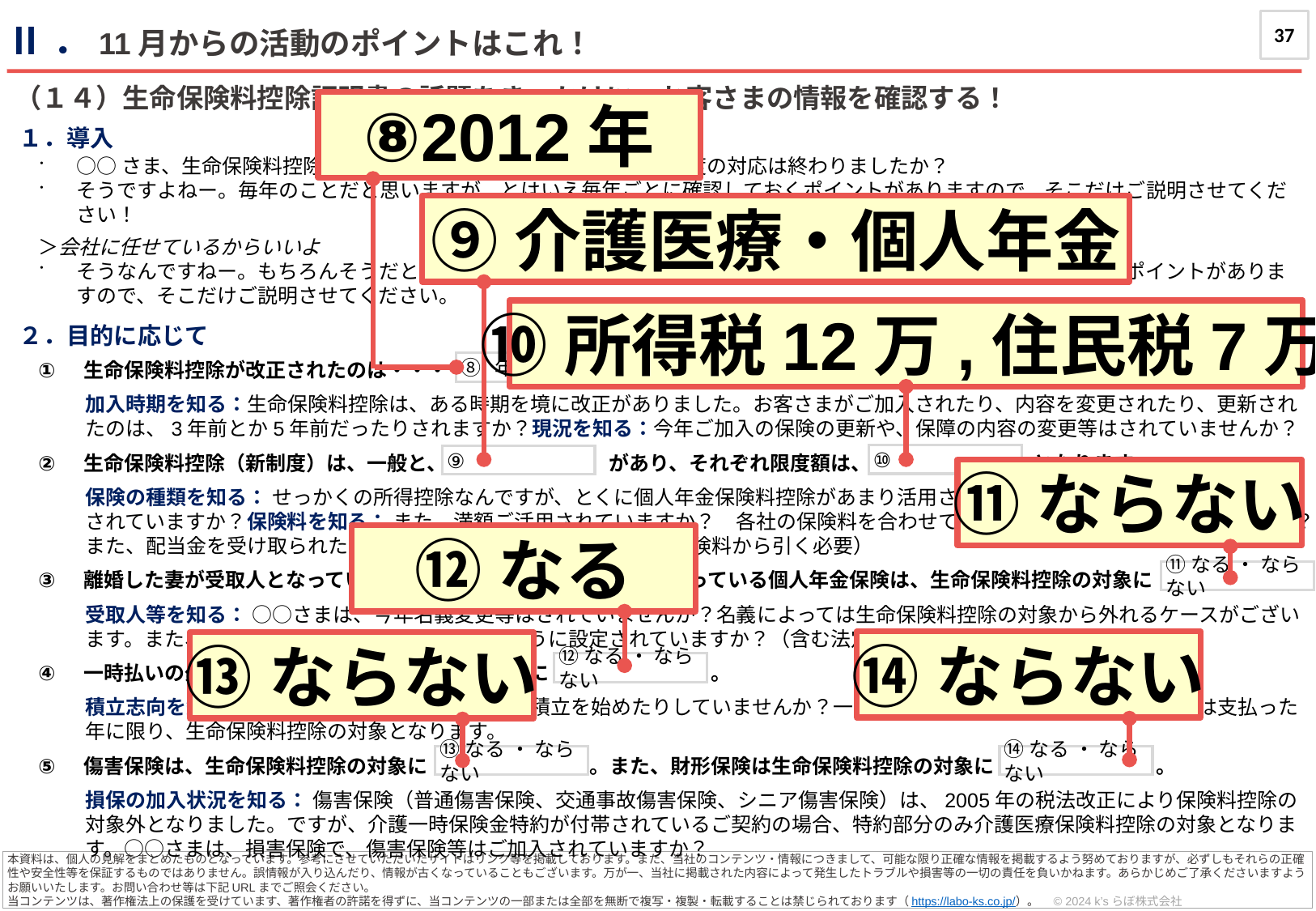

37
Ⅱ．11月からの活動のポイントはこれ！
（１４）生命保険料控除証明書の話題をきっかけに、お客さまの情報を確認する！
⑧2012年
１．導入
○○さま、生命保険料控除証明書がお手元に届く時期ですが、今年度の対応は終わりましたか？
そうですよねー。毎年のことだと思いますが、とはいえ毎年ごとに確認しておくポイントがありますので、そこだけご説明させてください！

＞会社に任せているからいいよ
そうなんですねー。もちろんそうだと思いますが、会社に提出（報告）を忘れがちな点や、毎年ごとに確認しておくポイントがありますので、そこだけご説明させてください。
⑨介護医療・個人年金
⑩所得税12万,住民税7万
２．目的に応じて
生命保険料控除が改正されたのは・・・　　　　　　。

加入時期を知る：生命保険料控除は、ある時期を境に改正がありました。お客さまがご加入されたり、内容を変更されたり、更新されたのは、3年前とか5年前だったりされますか？現況を知る：今年ご加入の保険の更新や、保障の内容の変更等はされていませんか？

生命保険料控除（新制度）は、一般と、　　　　　　　　があり、それぞれ限度額は、　　　　　　　　となります。

保険の種類を知る： せっかくの所得控除なんですが、とくに個人年金保険料控除があまり活用されていないんです。○○さまはご活用されていますか？保険料を知る： また、満額ご活用されていますか？　各社の保険料を合わせて16万円（一般・介護医療）超ですか？
また、配当金を受け取られたりしていませんか？（配当金は支払保険料から引く必要）

離婚した妻が受取人となっている生命保険や、子どもが受取人となっている個人年金保険は、生命保険料控除の対象に・・・

受取人等を知る： ○○さまは、今年名義変更等はされていませんか？名義によっては生命保険料控除の対象から外れるケースがございます。また、受取人は税制上不利益にならないように設定されていますか？（含む法定相続人等）

一時払いの外貨建保険は、生命保険料控除の対象に　　　　　　　　。

積立志向を知る：今年、一時払の保険を活用した積立を始めたりしていませんか？一時払の終身保険（含む外貨建て）などは支払った年に限り、生命保険料控除の対象となります。

傷害保険は、生命保険料控除の対象に・　　　　　　　。また、財形保険は生命保険料控除の対象に　・・・　　　　。

損保の加入状況を知る： 傷害保険（普通傷害保険、交通事故傷害保険、シニア傷害保険）は、2005年の税法改正により保険料控除の対象外となりました。ですが、介護一時保険金特約が付帯されているご契約の場合、特約部分のみ介護医療保険料控除の対象となります。○○さまは、損害保険で、傷害保険等はご加入されていますか？
⑧  年
⑩
⑨
⑪ならない
⑫なる
⑪なる ・ ならない
⑭ならない
⑬ならない
⑫なる ・ ならない
⑬なる ・ ならない
⑭なる ・ ならない